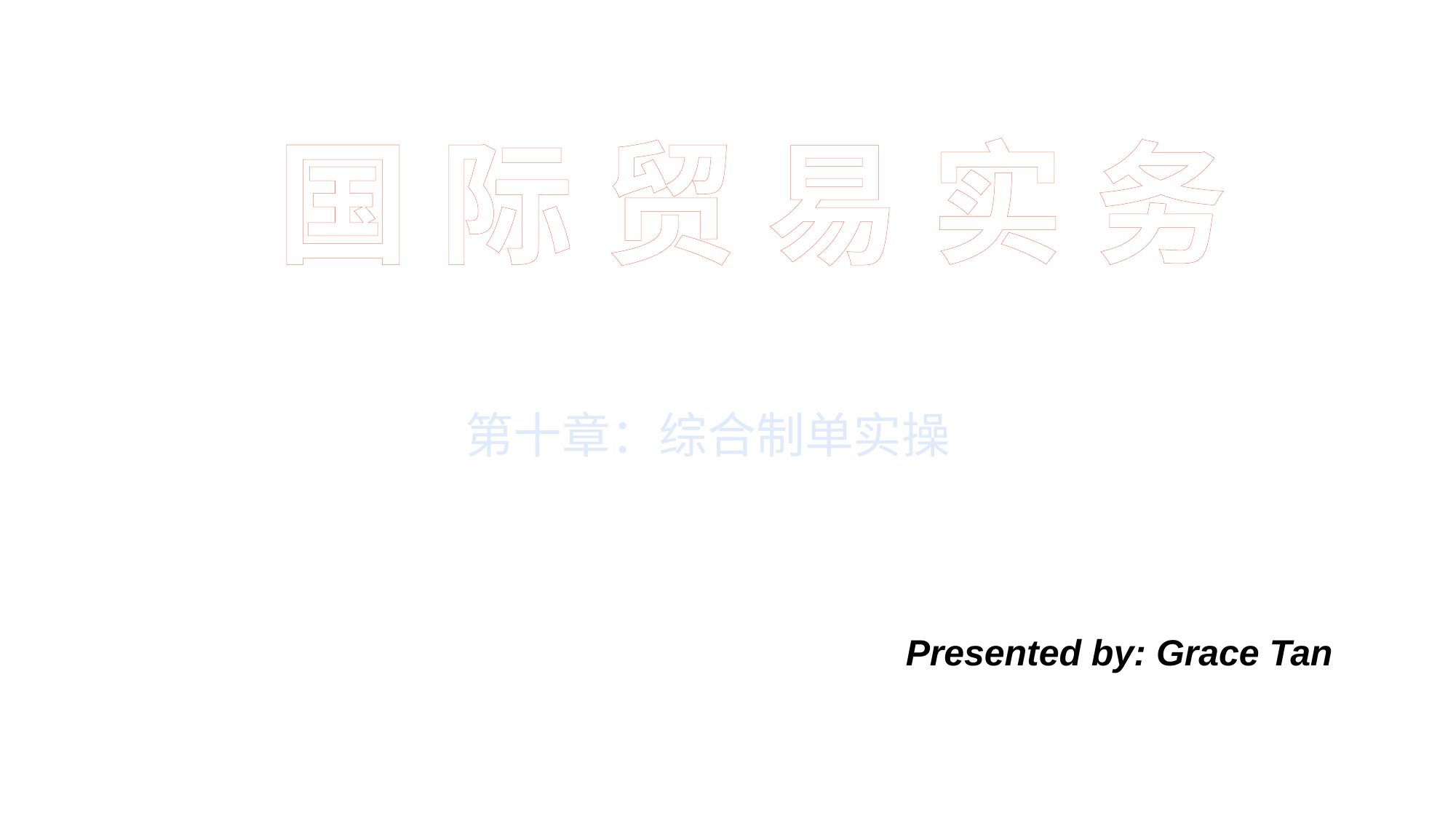

国 际 贸 易 实 务
第十章：综合制单实操
Presented by: Grace Tan